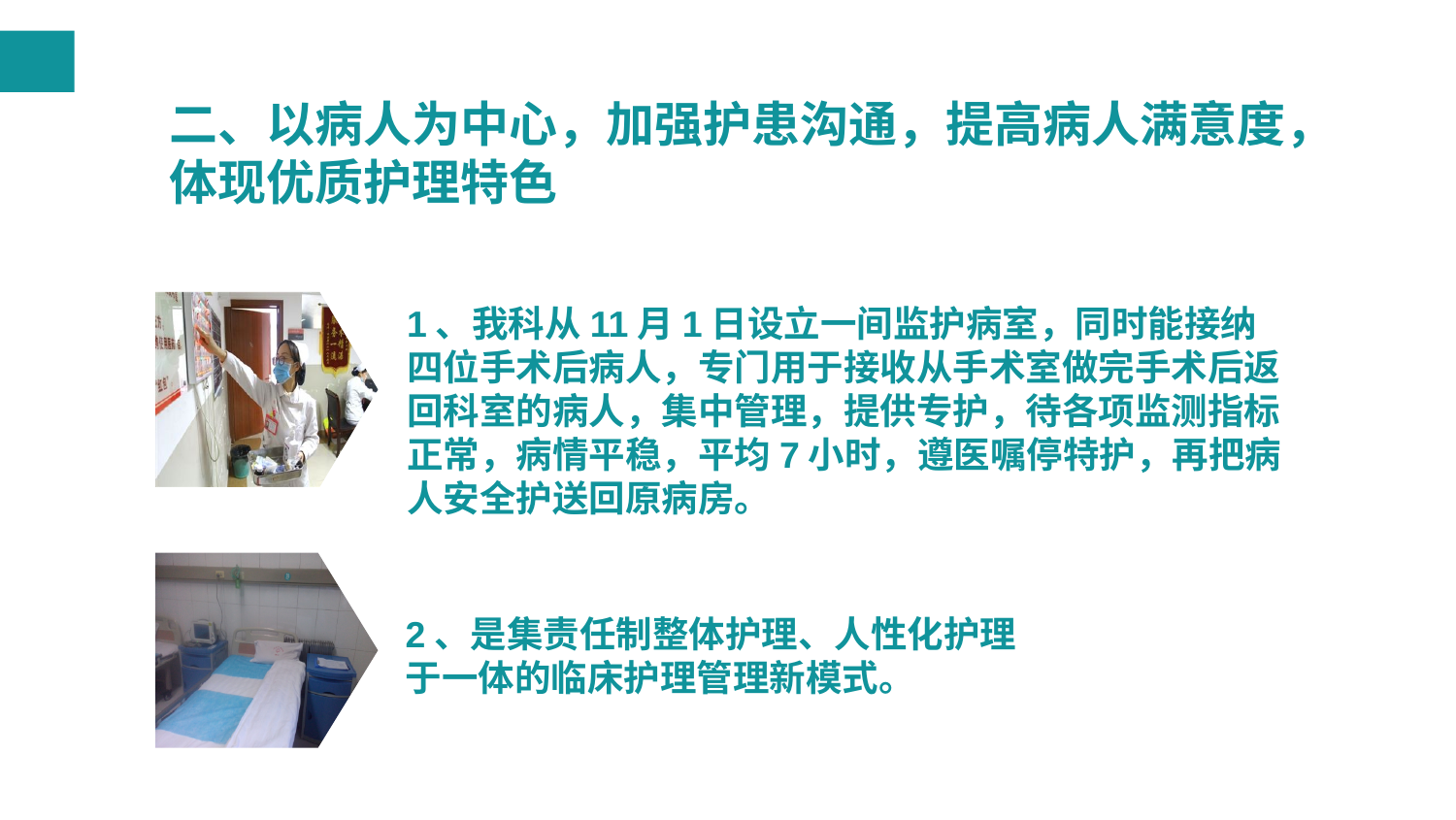

二、以病人为中心，加强护患沟通，提高病人满意度，体现优质护理特色

1、我科从11月1日设立一间监护病室，同时能接纳四位手术后病人，专门用于接收从手术室做完手术后返回科室的病人，集中管理，提供专护，待各项监测指标正常，病情平稳，平均7小时，遵医嘱停特护，再把病人安全护送回原病房。

2、是集责任制整体护理、人性化护理
于一体的临床护理管理新模式。